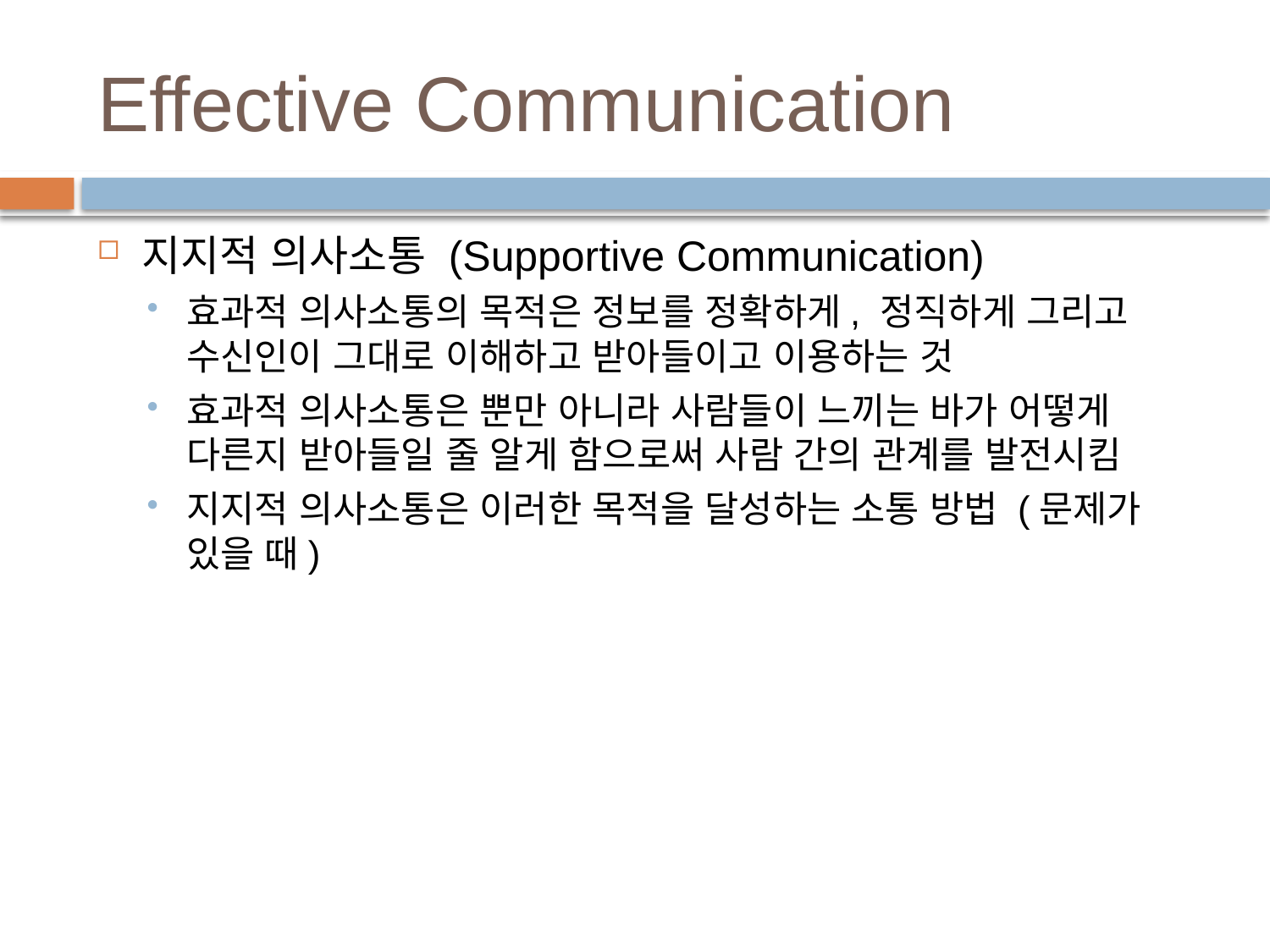

# Effective Communication
지지적 의사소통 (Supportive Communication)
효과적 의사소통의 목적은 정보를 정확하게, 정직하게 그리고 수신인이 그대로 이해하고 받아들이고 이용하는 것
효과적 의사소통은 뿐만 아니라 사람들이 느끼는 바가 어떻게 다른지 받아들일 줄 알게 함으로써 사람 간의 관계를 발전시킴
지지적 의사소통은 이러한 목적을 달성하는 소통 방법 (문제가 있을 때)